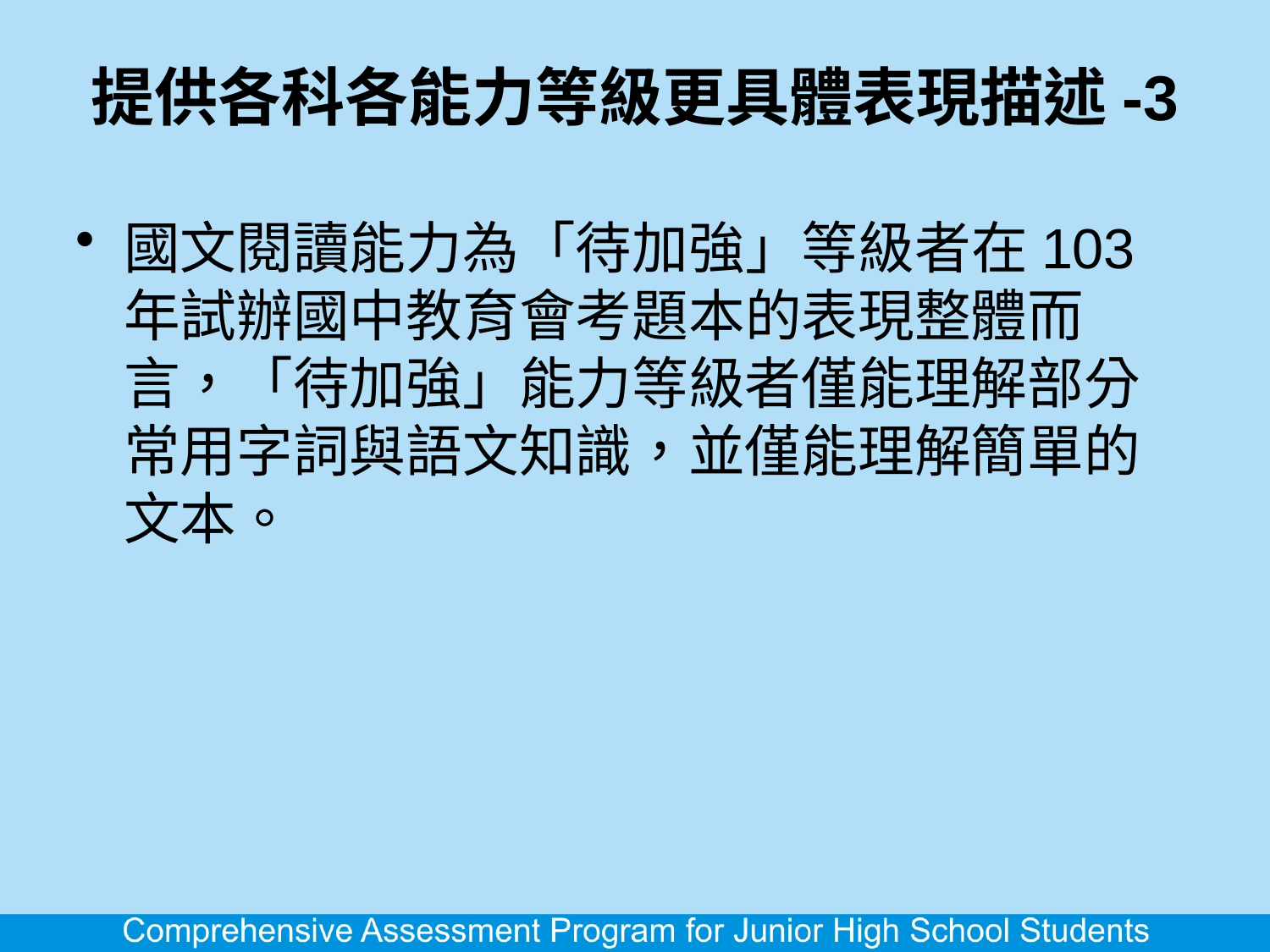

# 提供各科各能力等級更具體表現描述-3
國文閱讀能力為「待加強」等級者在103 年試辦國中教育會考題本的表現整體而言，「待加強」能力等級者僅能理解部分常用字詞與語文知識，並僅能理解簡單的文本。